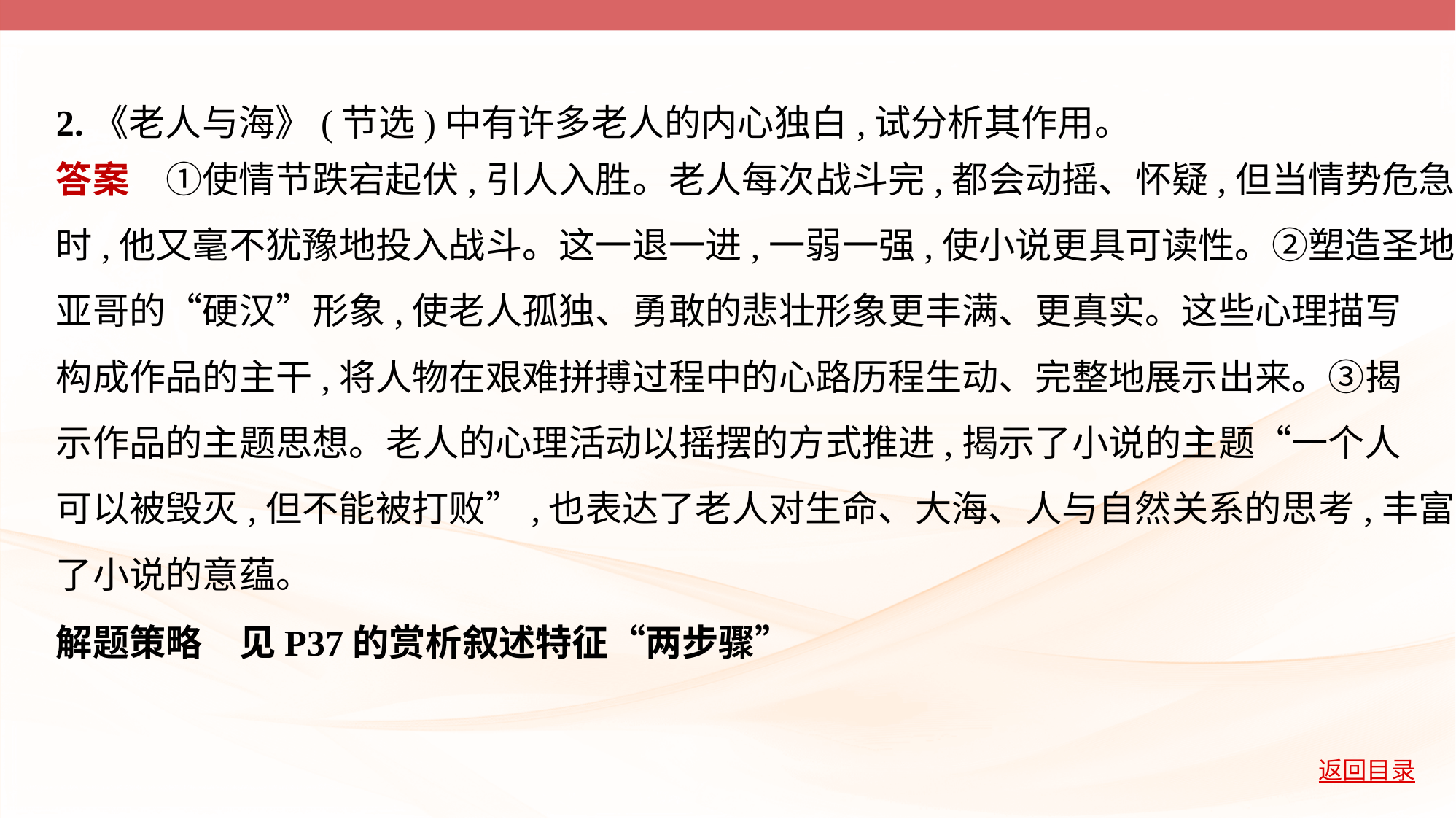

2.《老人与海》(节选)中有许多老人的内心独白,试分析其作用。

答案　①使情节跌宕起伏,引人入胜。老人每次战斗完,都会动摇、怀疑,但当情势危急
时,他又毫不犹豫地投入战斗。这一退一进,一弱一强,使小说更具可读性。②塑造圣地
亚哥的“硬汉”形象,使老人孤独、勇敢的悲壮形象更丰满、更真实。这些心理描写
构成作品的主干,将人物在艰难拼搏过程中的心路历程生动、完整地展示出来。③揭
示作品的主题思想。老人的心理活动以摇摆的方式推进,揭示了小说的主题“一个人
可以被毁灭,但不能被打败”,也表达了老人对生命、大海、人与自然关系的思考,丰富
了小说的意蕴。
解题策略　见P37的赏析叙述特征“两步骤”